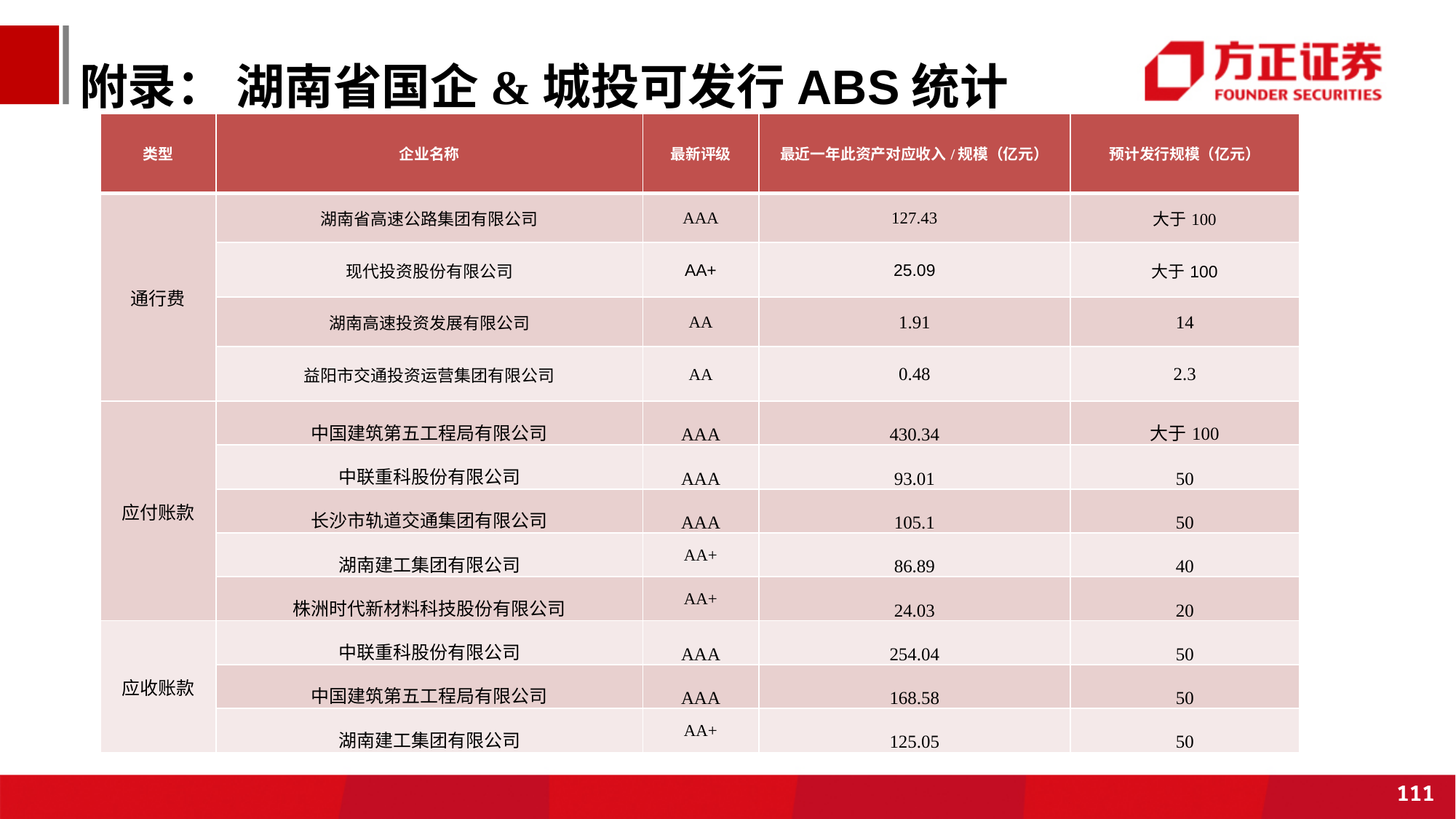

# 附录： 湖南省国企&城投可发行ABS统计
| 类型 | 企业名称 | 最新评级 | 最近一年此资产对应收入/规模（亿元） | 预计发行规模（亿元） |
| --- | --- | --- | --- | --- |
| 通行费 | 湖南省高速公路集团有限公司 | AAA | 127.43 | 大于100 |
|  | 现代投资股份有限公司 | AA+ | 25.09 | 大于100 |
|  | 湖南高速投资发展有限公司 | AA | 1.91 | 14 |
|  | 益阳市交通投资运营集团有限公司 | AA | 0.48 | 2.3 |
| 应付账款 | 中国建筑第五工程局有限公司 | AAA | 430.34 | 大于100 |
|  | 中联重科股份有限公司 | AAA | 93.01 | 50 |
|  | 长沙市轨道交通集团有限公司 | AAA | 105.1 | 50 |
|  | 湖南建工集团有限公司 | AA+ | 86.89 | 40 |
|  | 株洲时代新材料科技股份有限公司 | AA+ | 24.03 | 20 |
| 应收账款 | 中联重科股份有限公司 | AAA | 254.04 | 50 |
|  | 中国建筑第五工程局有限公司 | AAA | 168.58 | 50 |
|  | 湖南建工集团有限公司 | AA+ | 125.05 | 50 |
111